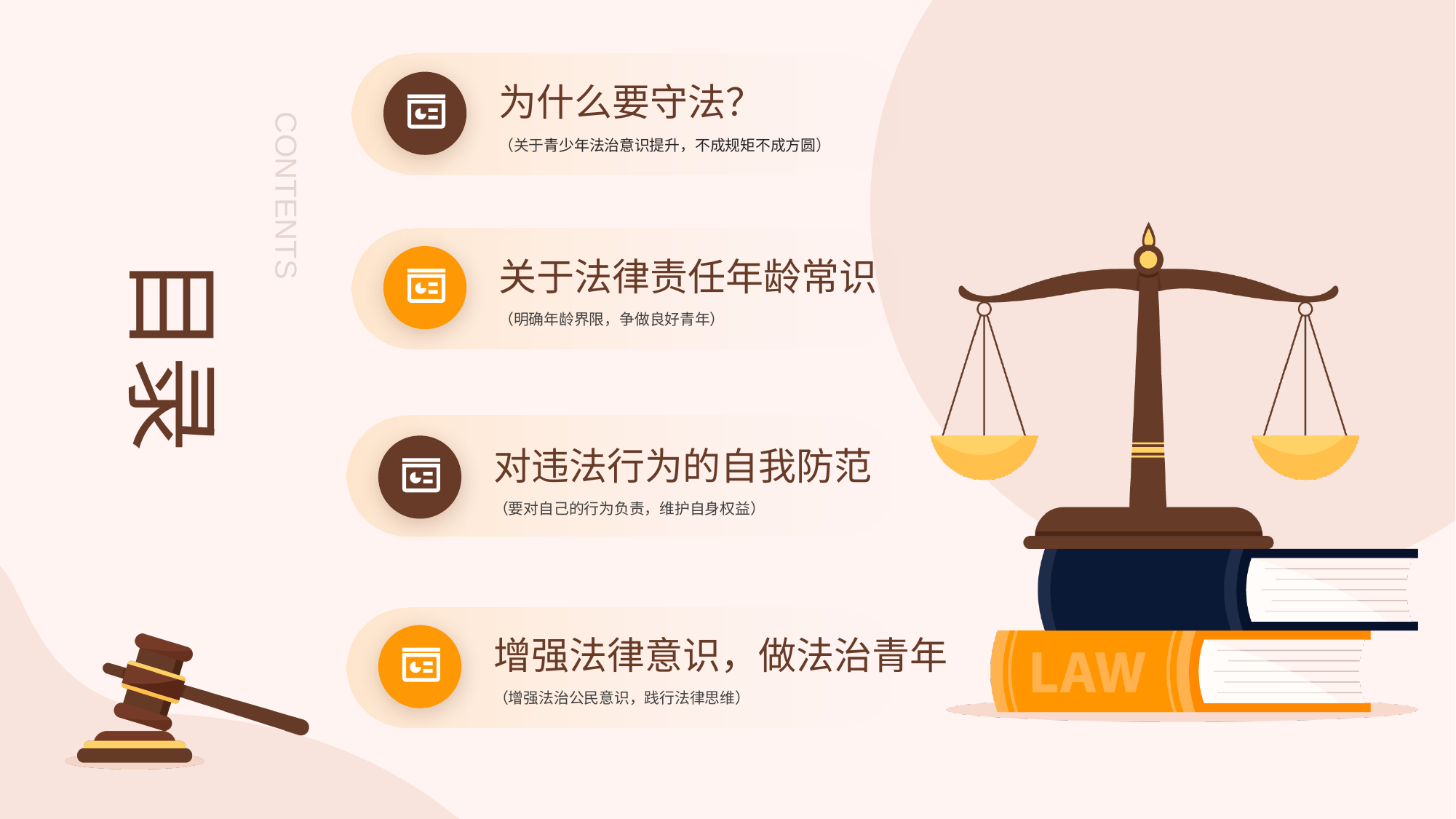

为什么要守法？

contents
（关于青少年法治意识提升，不成规矩不成方圆）

目录

关于法律责任年龄常识

（明确年龄界限，争做良好青年）

对违法行为的自我防范

（要对自己的行为负责，维护自身权益）

增强法律意识，做法治青年

（增强法治公民意识，践行法律思维）